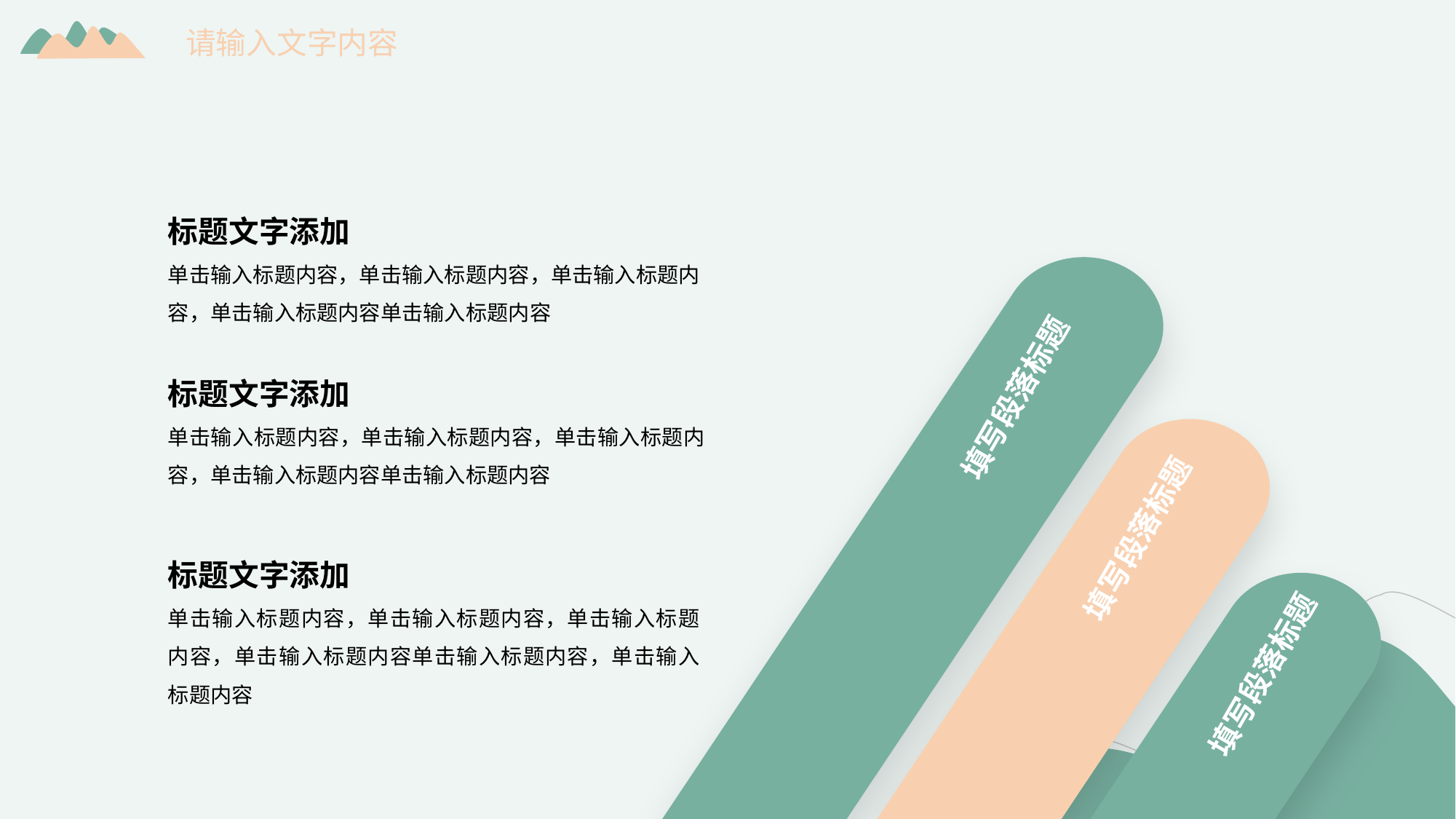

请输入文字内容

标题文字添加
单击输入标题内容，单击输入标题内容，单击输入标题内容，单击输入标题内容单击输入标题内容
标题文字添加
单击输入标题内容，单击输入标题内容，单击输入标题内容，单击输入标题内容单击输入标题内容
标题文字添加
单击输入标题内容，单击输入标题内容，单击输入标题内容，单击输入标题内容单击输入标题内容，单击输入标题内容

填写段落标题

填写段落标题
填写段落标题